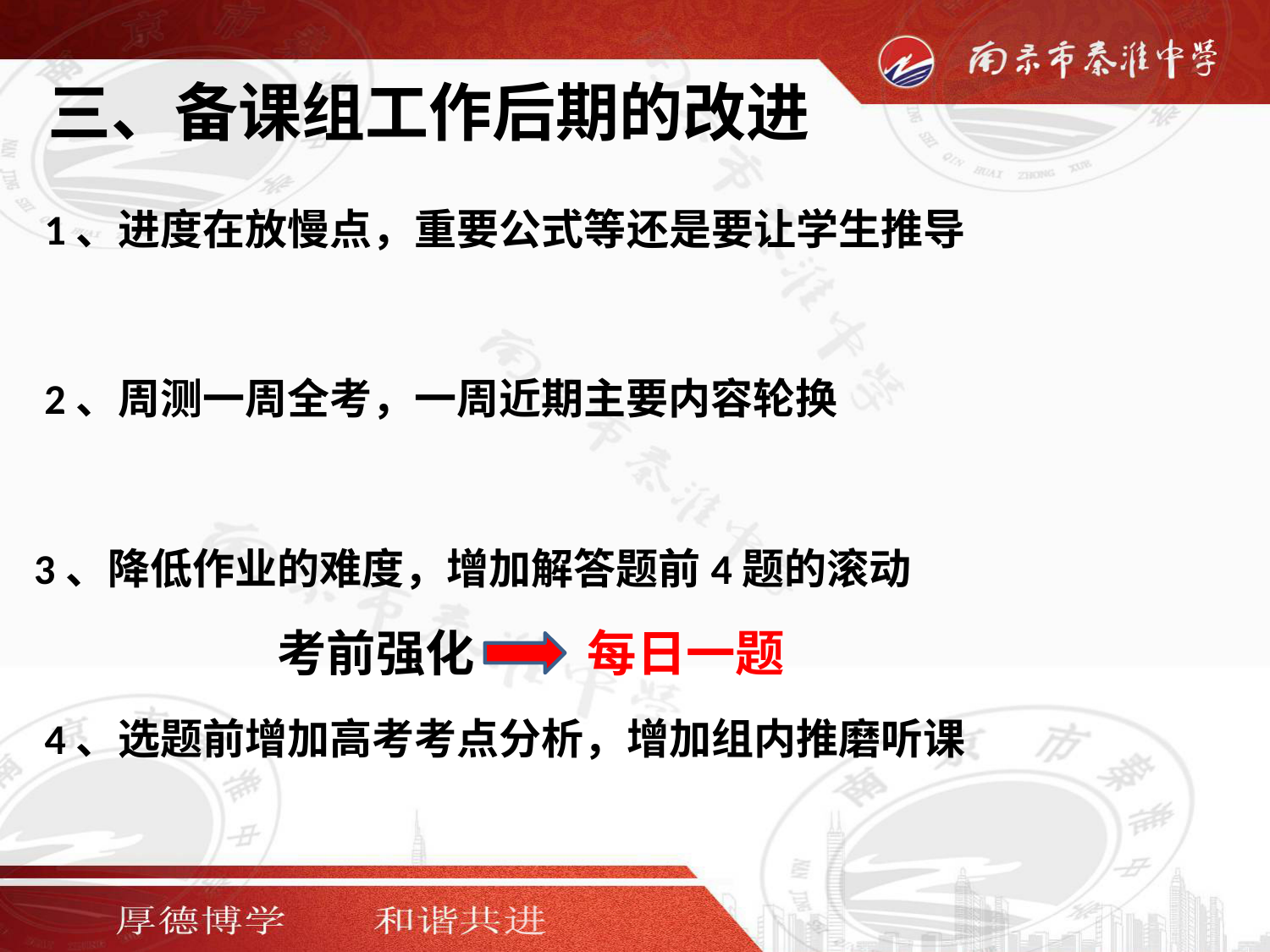

三、备课组工作后期的改进
1、进度在放慢点，重要公式等还是要让学生推导
2、周测一周全考，一周近期主要内容轮换
3、降低作业的难度，增加解答题前4题的滚动
考前强化
每日一题

4、选题前增加高考考点分析，增加组内推磨听课